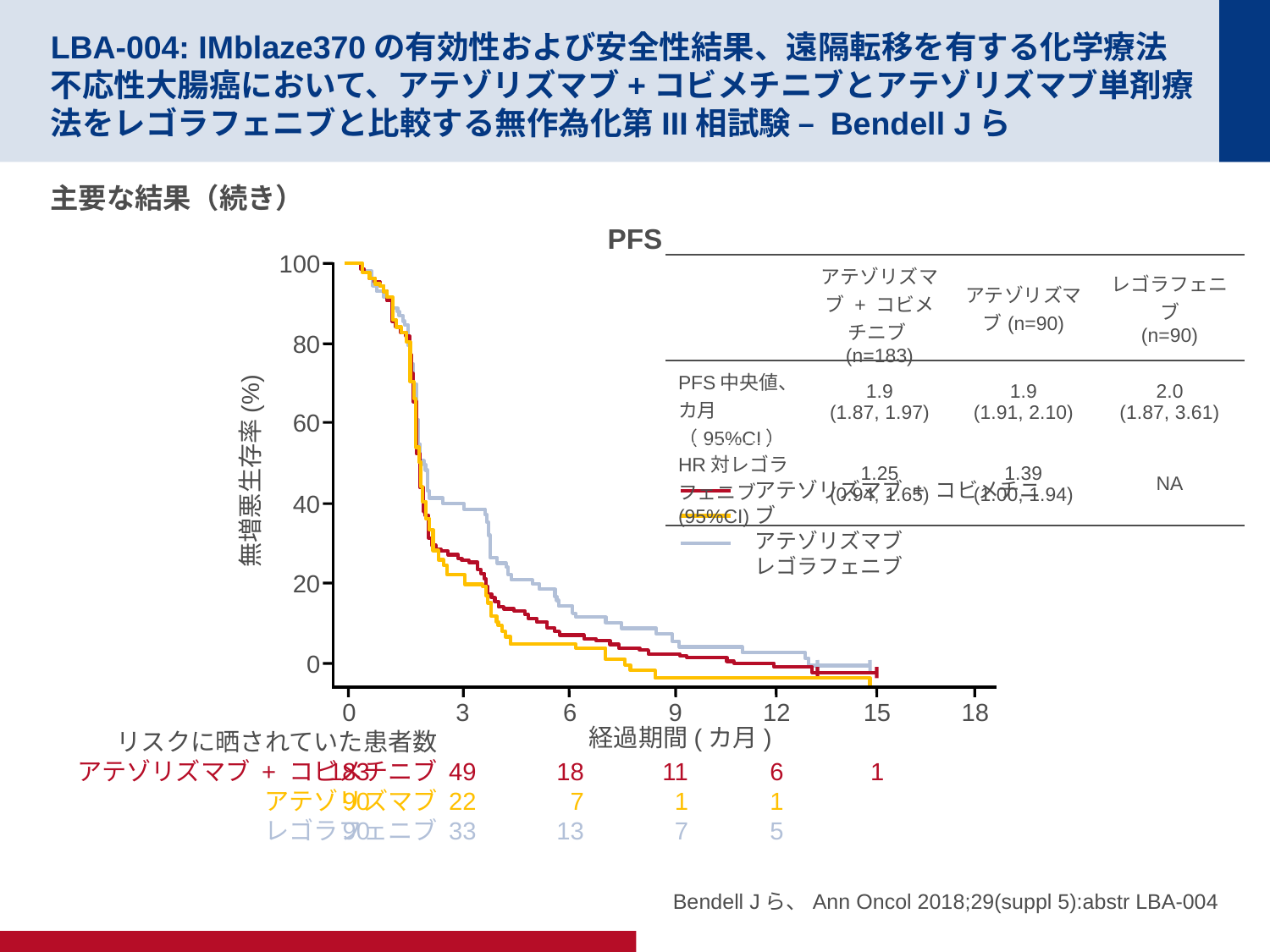

# LBA-004: IMblaze370の有効性および安全性結果、遠隔転移を有する化学療法不応性大腸癌において、アテゾリズマブ+コビメチニブとアテゾリズマブ単剤療法をレゴラフェニブと比較する無作為化第III相試験 – Bendell Jら
主要な結果（続き）
PFS
100
|  | アテゾリズマブ + コビメチニブ(n=183) | アテゾリズマブ(n=90) | レゴラフェニブ (n=90) |
| --- | --- | --- | --- |
| PFS中央値、カ月 （95%CI） | 1.9 (1.87, 1.97) | 1.9 (1.91, 2.10) | 2.0 (1.87, 3.61) |
| HR対レゴラフェニブ(95%CI) | 1.25 (0.94, 1.65) | 1.39 (1.00, 1.94) | NA |

80

60

無増悪生存率(%)
アテゾリズマブ + コビメチニブ
アテゾリズマブ
レゴラフェニブ
40

20

0

9

11
1
7
0

183
90
90
3

49
22
33
6

18
7
13
12

6
1
5
15

1
18

経過期間(カ月)
リスクに晒されていた患者数
アテゾリズマブ + コビメチニブ
アテゾリズマブ
レゴラフェニブ
Bendell Jら、Ann Oncol 2018;29(suppl 5):abstr LBA-004